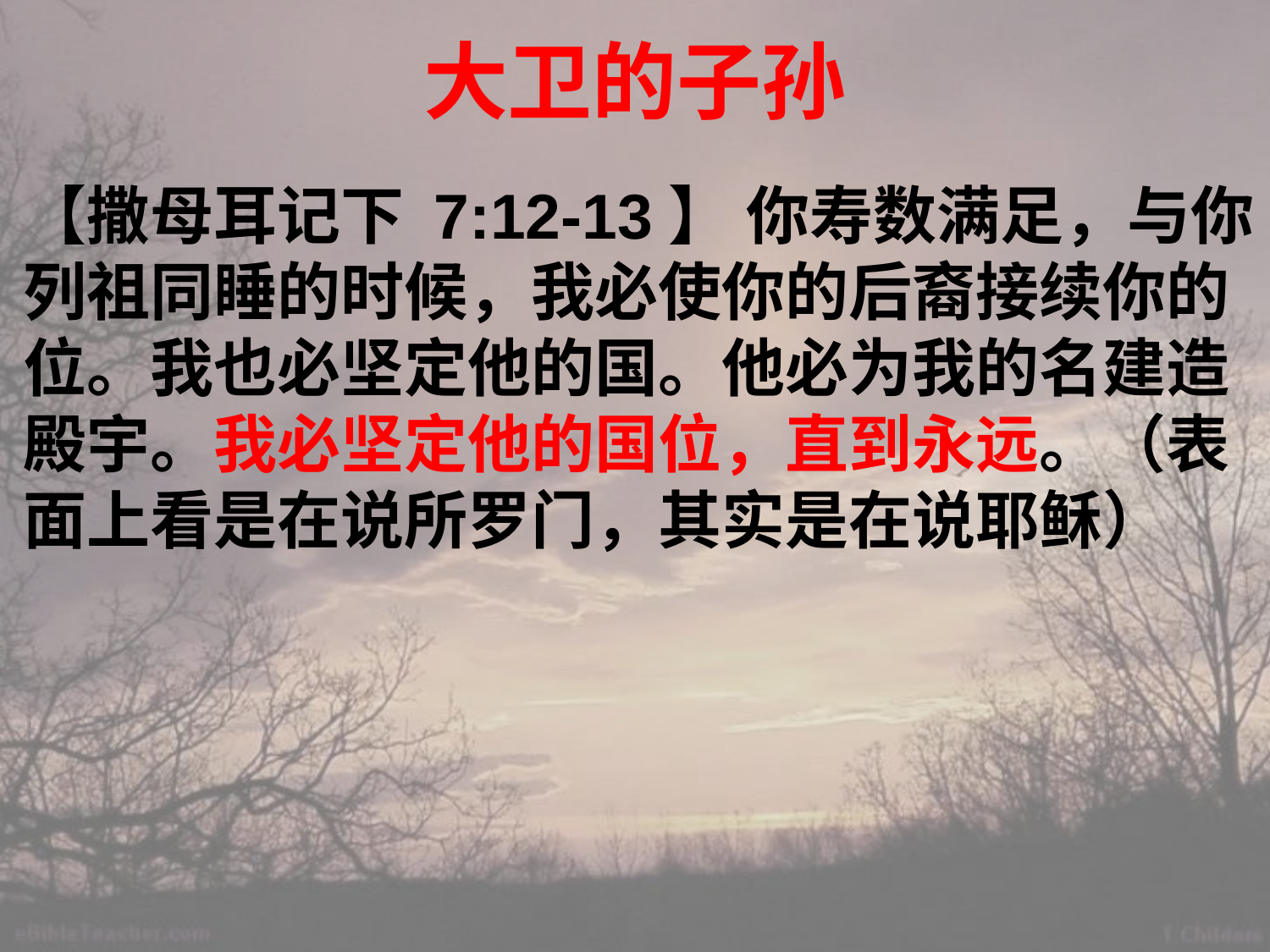

# 大卫的子孙
【撒母耳记下 7:12-13】 你寿数满足，与你列祖同睡的时候，我必使你的后裔接续你的位。我也必坚定他的国。他必为我的名建造殿宇。我必坚定他的国位，直到永远。（表面上看是在说所罗门，其实是在说耶稣）